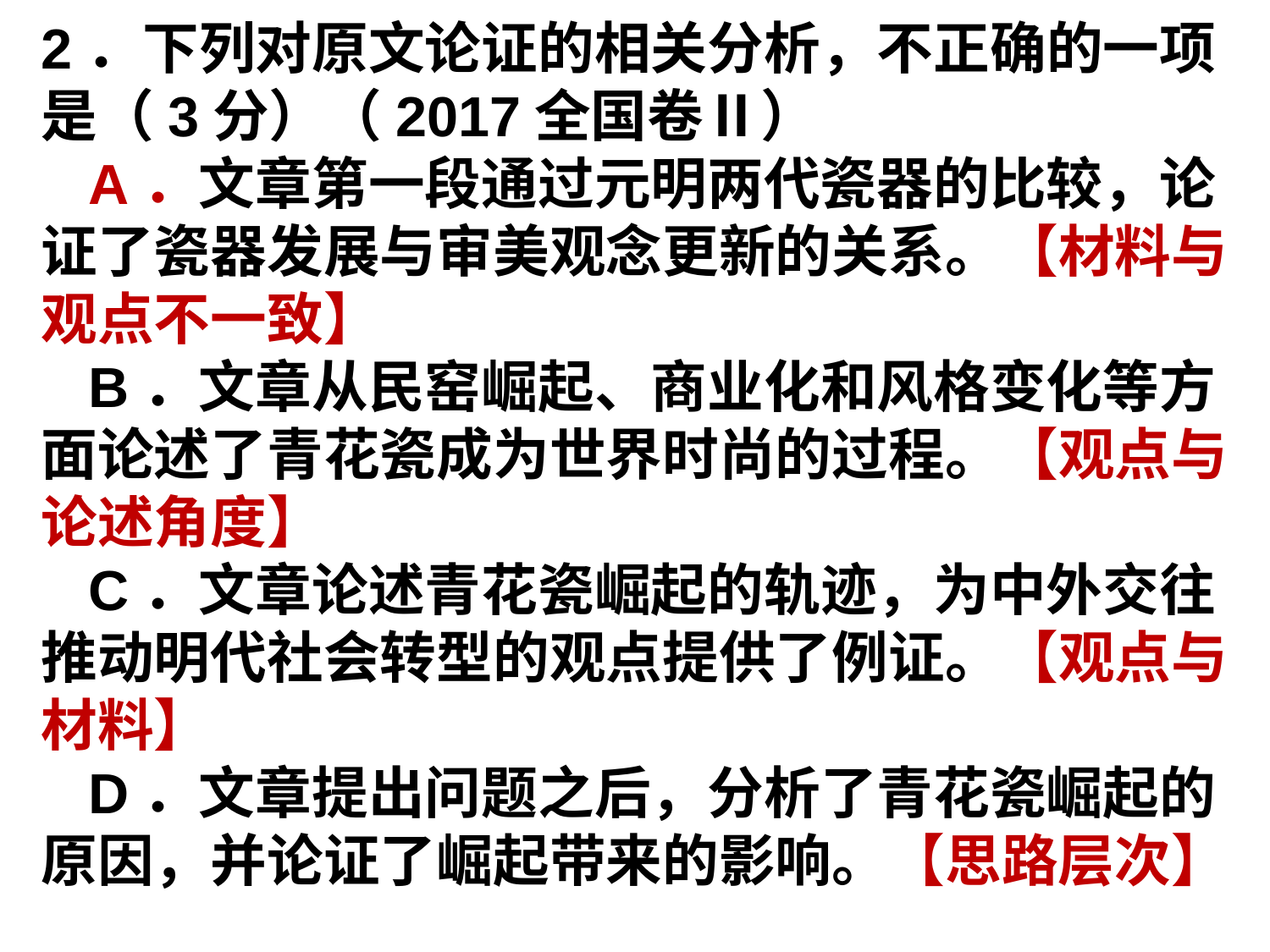

2．下列对原文论证的相关分析，不正确的一项是（3分）（2017全国卷Ⅱ）
   A．文章第一段通过元明两代瓷器的比较，论证了瓷器发展与审美观念更新的关系。【材料与观点不一致】
   B．文章从民窑崛起、商业化和风格变化等方面论述了青花瓷成为世界时尚的过程。【观点与论述角度】
   C．文章论述青花瓷崛起的轨迹，为中外交往推动明代社会转型的观点提供了例证。【观点与材料】
   D．文章提出问题之后，分析了青花瓷崛起的原因，并论证了崛起带来的影响。【思路层次】